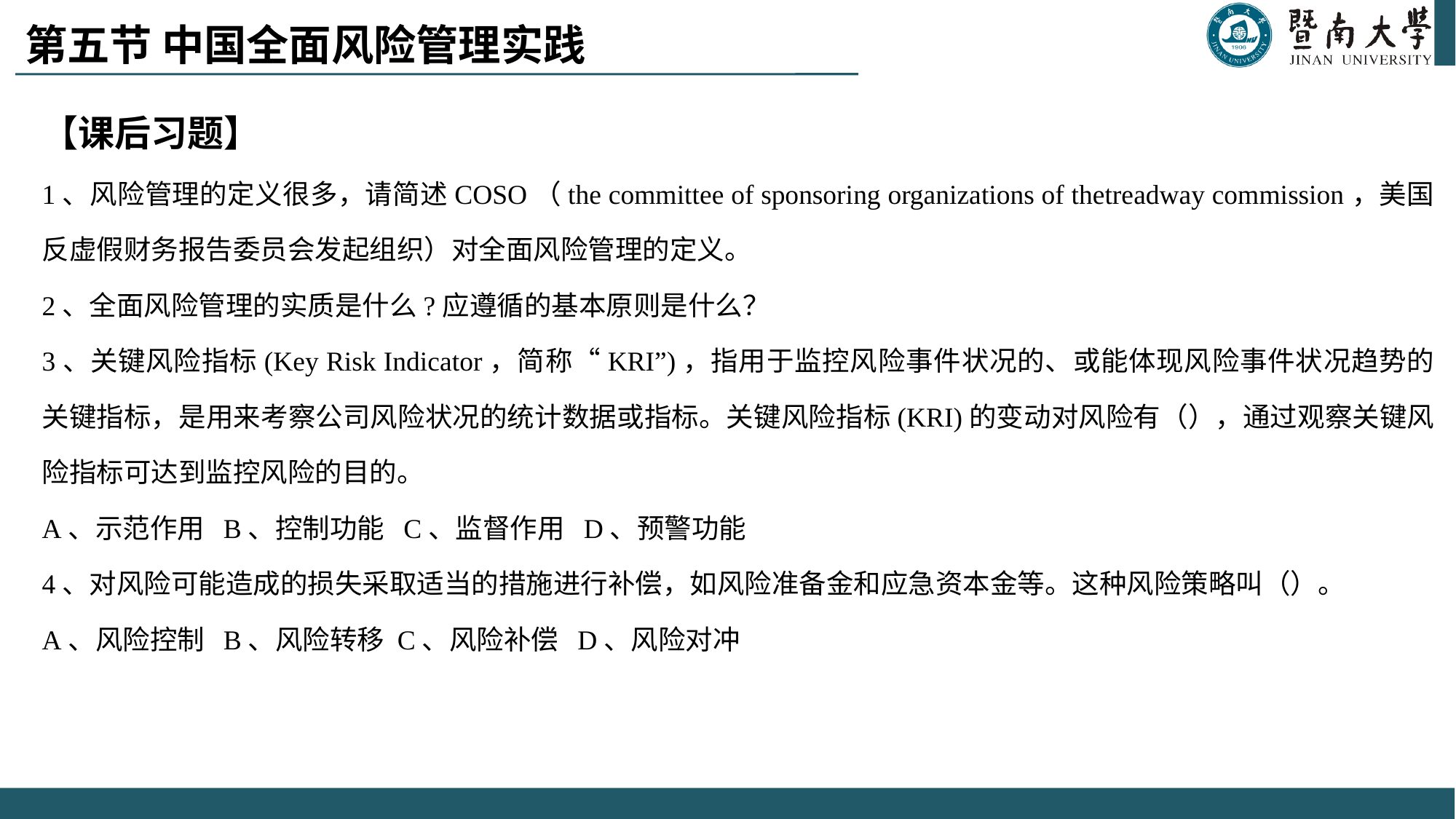

# 第五节 中国全面风险管理实践
【课后习题】
1、风险管理的定义很多，请简述COSO（the committee of sponsoring organizations of thetreadway commission，美国反虚假财务报告委员会发起组织）对全面风险管理的定义。
2、全面风险管理的实质是什么?应遵循的基本原则是什么？
3、关键风险指标(Key Risk Indicator，简称“KRI”)，指用于监控风险事件状况的、或能体现风险事件状况趋势的关键指标，是用来考察公司风险状况的统计数据或指标。关键风险指标(KRI)的变动对风险有（），通过观察关键风险指标可达到监控风险的目的。
A、示范作用  B、控制功能  C、监督作用  D、预警功能
4、对风险可能造成的损失采取适当的措施进行补偿，如风险准备金和应急资本金等。这种风险策略叫（）。
A、风险控制  B、风险转移 C、风险补偿  D、风险对冲